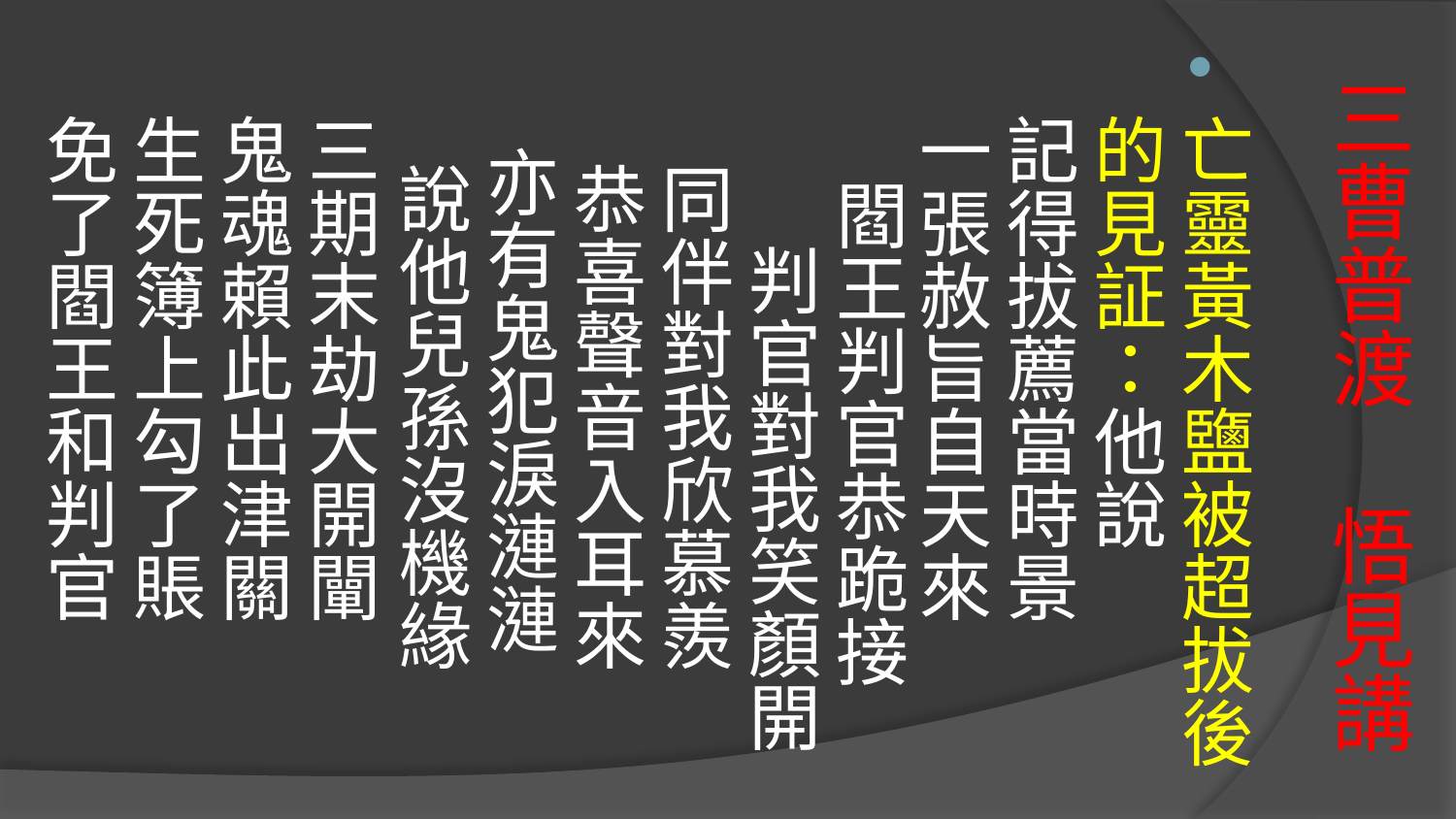

亡靈黃木鹽被超拔後的見証：他說
記得拔薦當時景     一張赦旨自天來              閻王判官恭跪接              判官對我笑顏開     同伴對我欣慕羨          恭喜聲音入耳來         亦有鬼犯淚漣漣           說他兒孫沒機緣
三期末劫大開闡         鬼魂賴此出津關     生死簿上勾了賬      免了閻王和判官
# 三曹普渡     悟見講